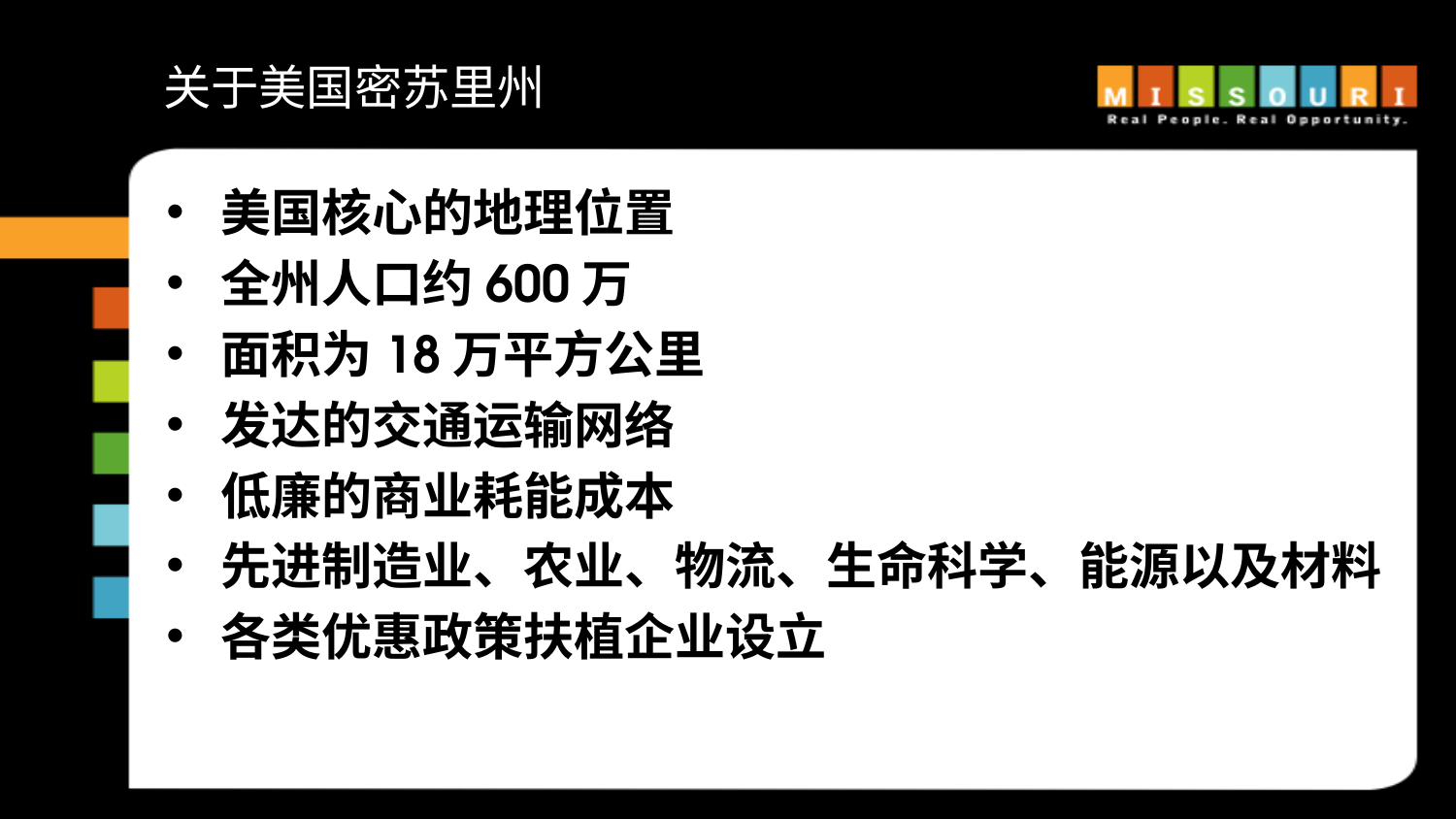

# 关于美国密苏里州
美国核心的地理位置
全州人口约600万
面积为18万平方公里
发达的交通运输网络
低廉的商业耗能成本
先进制造业、农业、物流、生命科学、能源以及材料
各类优惠政策扶植企业设立